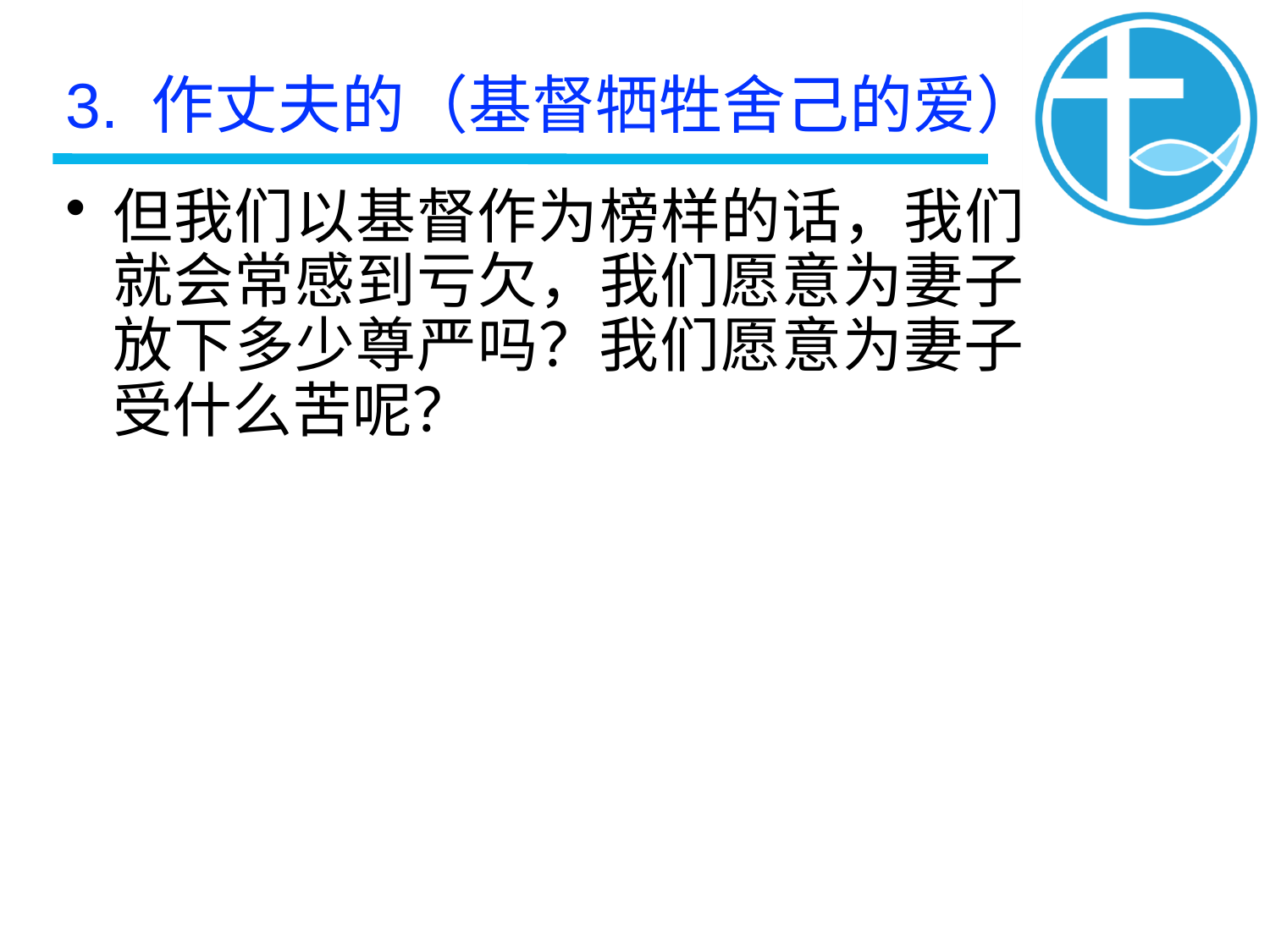

3. 作丈夫的（基督牺牲舍己的爱）
但我们以基督作为榜样的话，我们就会常感到亏欠，我们愿意为妻子放下多少尊严吗？我们愿意为妻子受什么苦呢？